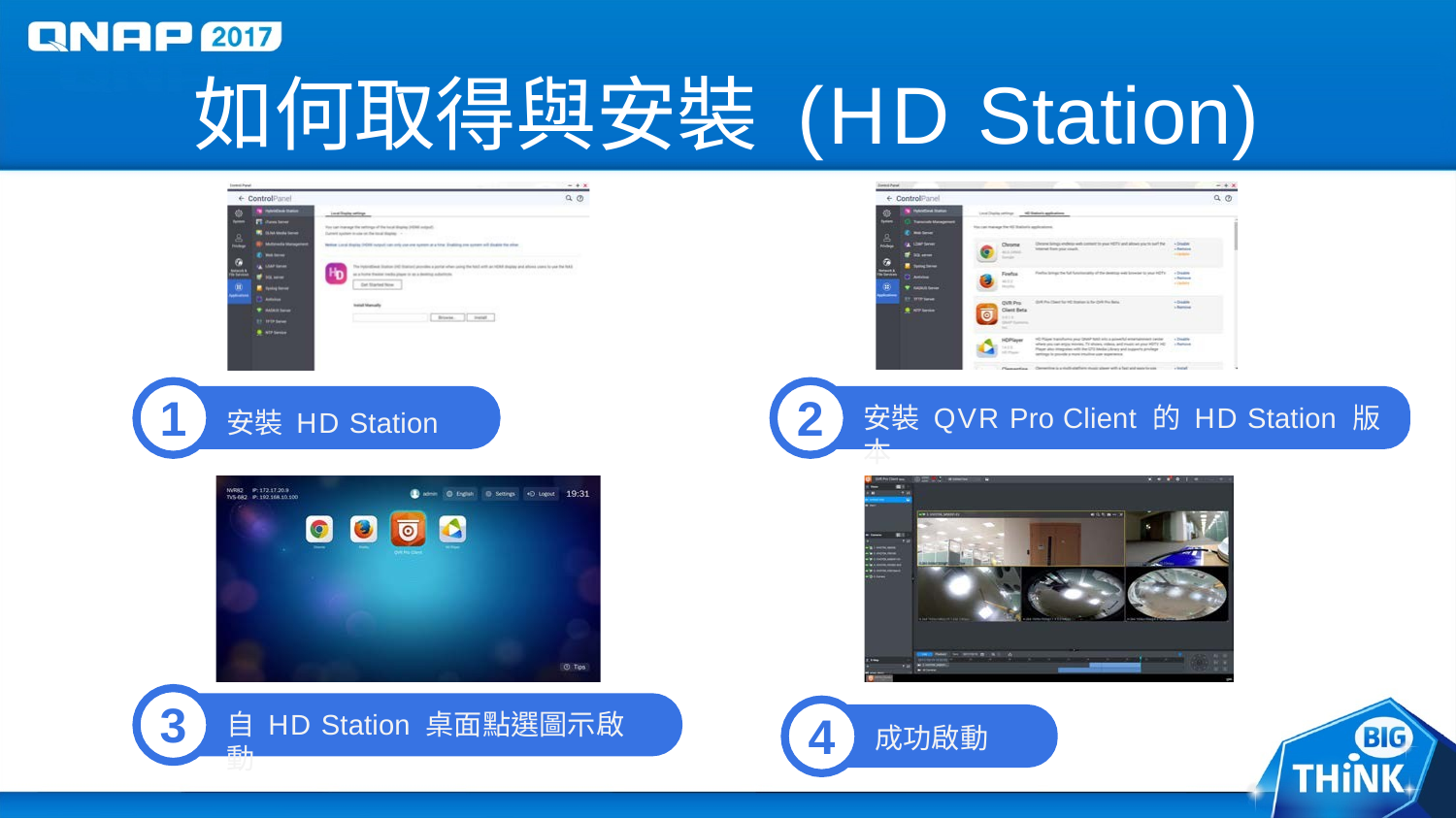

# 如何取得與安裝 (HD Station)

1
2

安裝QVR Pro Client 的 HD Station 版本
安裝 HD Station

3

4

自 HD Station 桌面點選圖示啟動
成功啟動